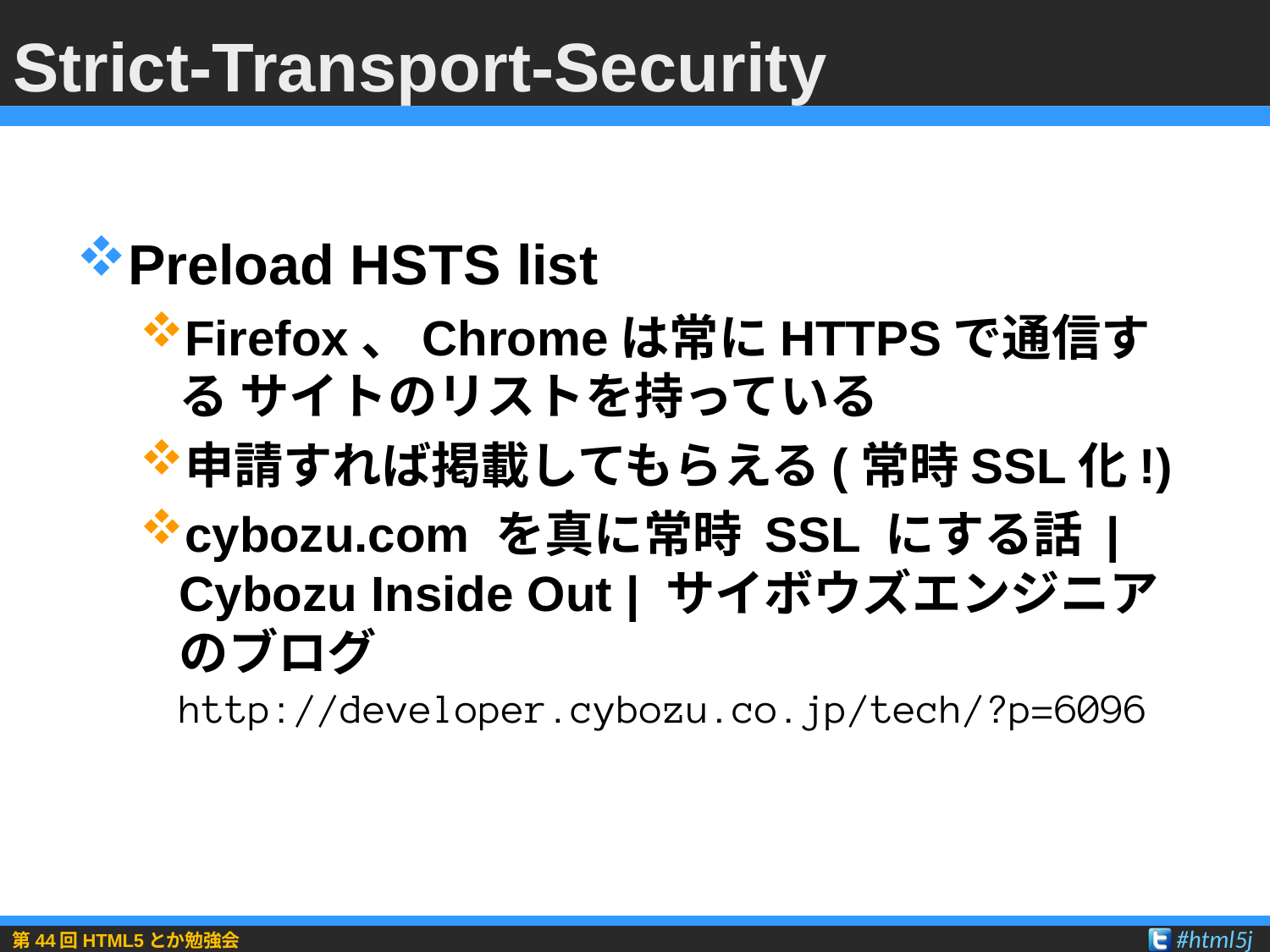

# Strict-Transport-Security
Preload HSTS list
Firefox、Chromeは常にHTTPSで通信する サイトのリストを持っている
申請すれば掲載してもらえる(常時SSL化!)
cybozu.com を真に常時 SSL にする話 | Cybozu Inside Out | サイボウズエンジニアのブログ
http://developer.cybozu.co.jp/tech/?p=6096